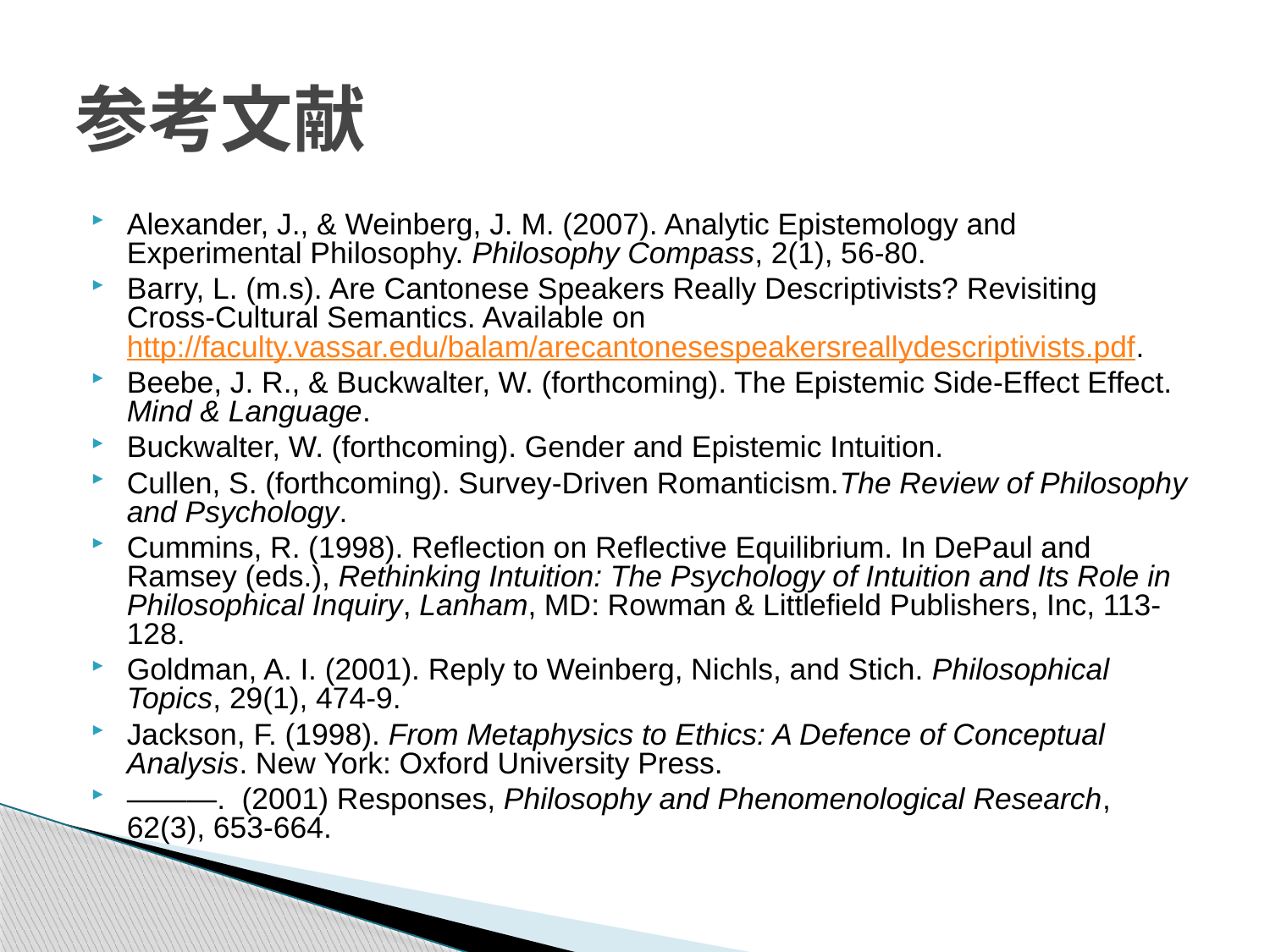

# 参考文献
Alexander, J., & Weinberg, J. M. (2007). Analytic Epistemology and Experimental Philosophy. Philosophy Compass, 2(1), 56-80.
Barry, L. (m.s). Are Cantonese Speakers Really Descriptivists? Revisiting Cross-Cultural Semantics. Available on http://faculty.vassar.edu/balam/arecantonesespeakersreallydescriptivists.pdf.
Beebe, J. R., & Buckwalter, W. (forthcoming). The Epistemic Side-Effect Effect. Mind & Language.
Buckwalter, W. (forthcoming). Gender and Epistemic Intuition.
Cullen, S. (forthcoming). Survey-Driven Romanticism.The Review of Philosophy and Psychology.
Cummins, R. (1998). Reflection on Reflective Equilibrium. In DePaul and Ramsey (eds.), Rethinking Intuition: The Psychology of Intuition and Its Role in Philosophical Inquiry, Lanham, MD: Rowman & Littlefield Publishers, Inc, 113-128.
Goldman, A. I. (2001). Reply to Weinberg, Nichls, and Stich. Philosophical Topics, 29(1), 474-9.
Jackson, F. (1998). From Metaphysics to Ethics: A Defence of Conceptual Analysis. New York: Oxford University Press.
———.  (2001) Responses, Philosophy and Phenomenological Research, 62(3), 653-664.